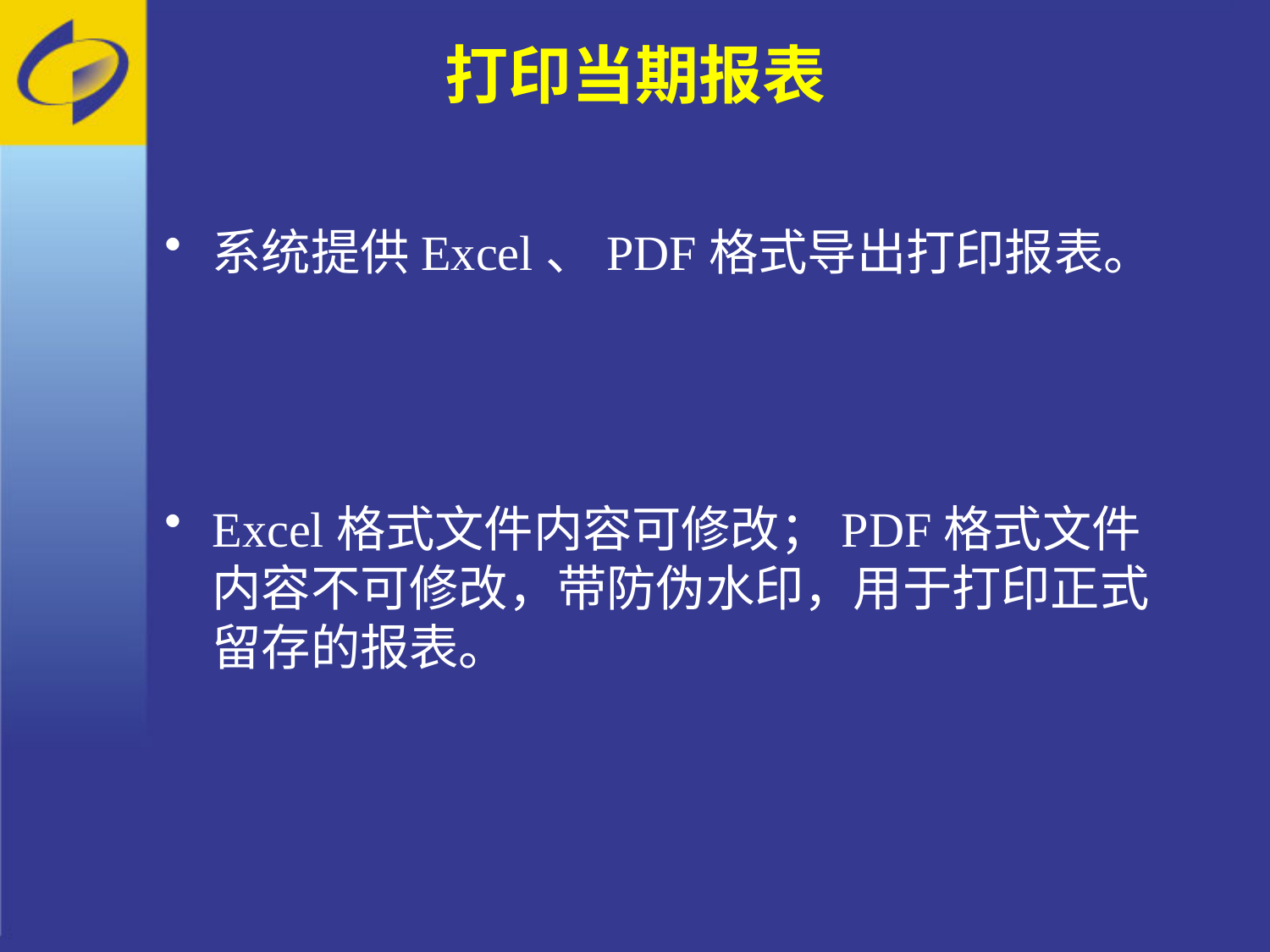

# 打印当期报表

系统提供Excel、PDF格式导出打印报表。

Excel格式文件内容可修改；PDF格式文件内容不可修改，带防伪水印，用于打印正式留存的报表。